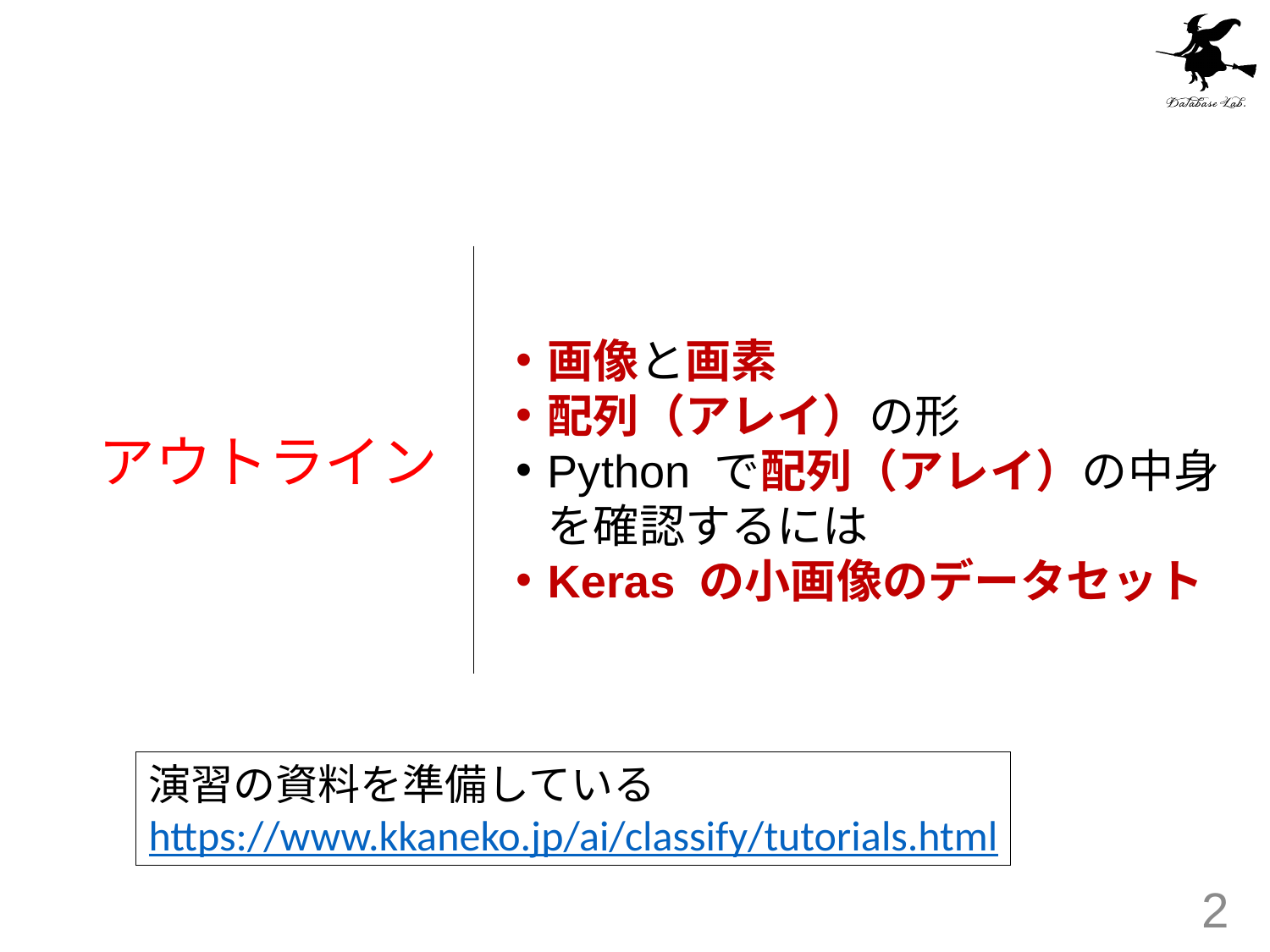

画像と画素
配列（アレイ）の形
Python で配列（アレイ）の中身を確認するには
Keras の小画像のデータセット

# アウトライン
演習の資料を準備している
https://www.kkaneko.jp/ai/classify/tutorials.html
2